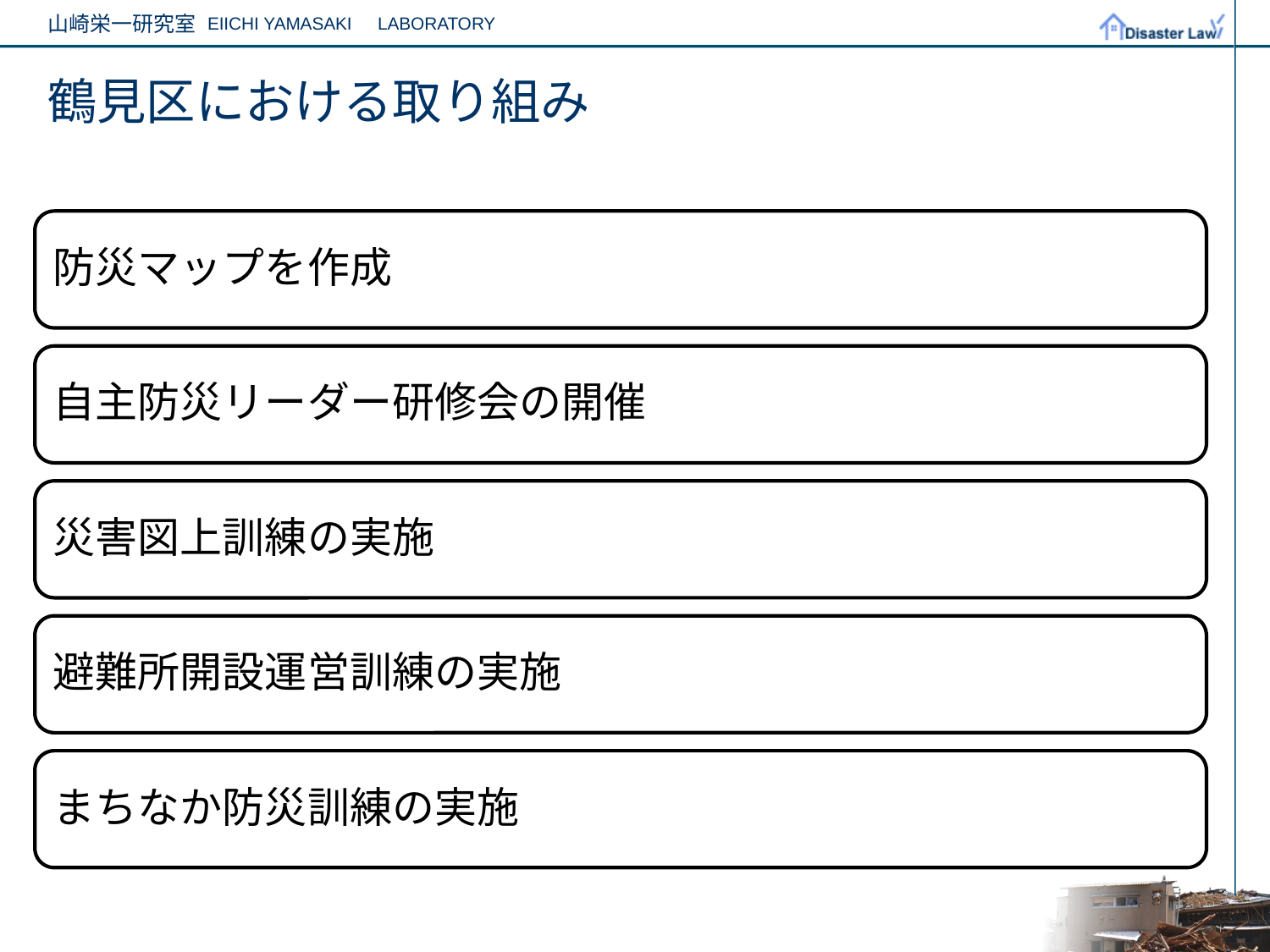

# 鶴見区における取り組み
防災マップを作成
自主防災リーダー研修会の開催
災害図上訓練の実施
避難所開設運営訓練の実施
まちなか防災訓練の実施